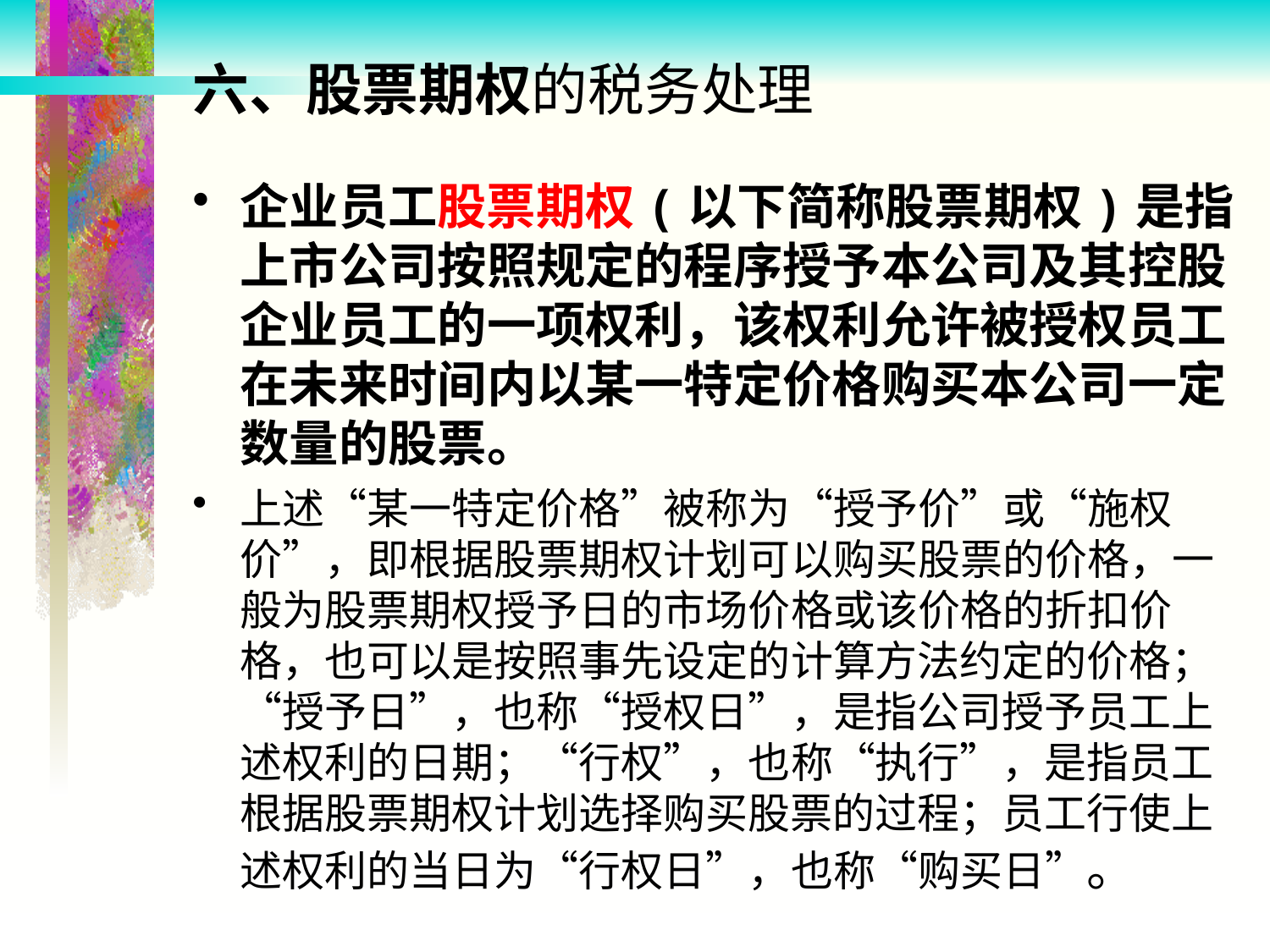

# 六、股票期权的税务处理
企业员工股票期权(以下简称股票期权)是指上市公司按照规定的程序授予本公司及其控股企业员工的一项权利，该权利允许被授权员工在未来时间内以某一特定价格购买本公司一定数量的股票。
上述“某一特定价格”被称为“授予价”或“施权价”，即根据股票期权计划可以购买股票的价格，一般为股票期权授予日的市场价格或该价格的折扣价格，也可以是按照事先设定的计算方法约定的价格；“授予日”，也称“授权日”，是指公司授予员工上述权利的日期；“行权”，也称“执行”，是指员工根据股票期权计划选择购买股票的过程；员工行使上述权利的当日为“行权日”，也称“购买日”。